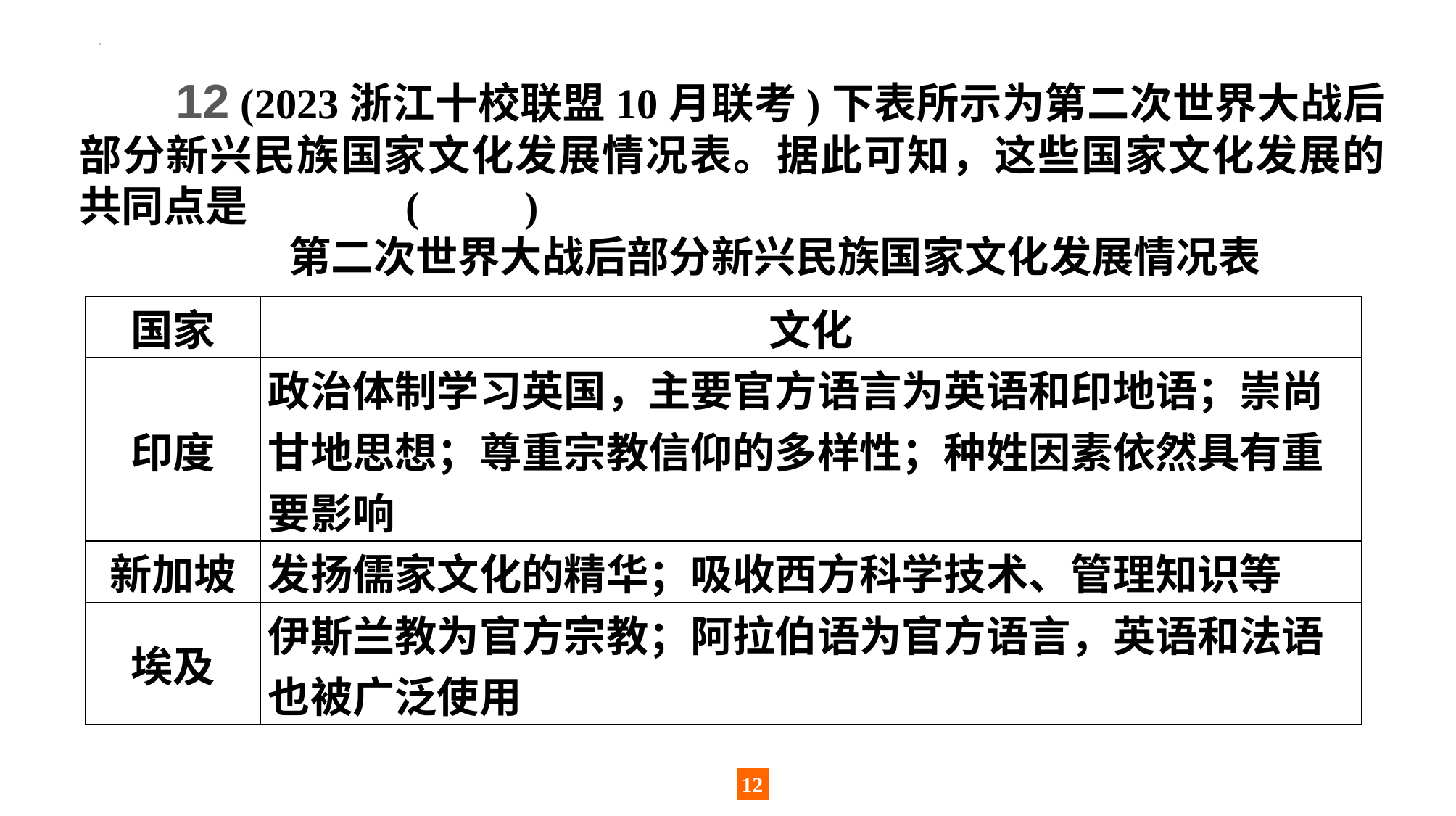

12 (2023浙江十校联盟10月联考)下表所示为第二次世界大战后部分新兴民族国家文化发展情况表。据此可知，这些国家文化发展的共同点是		(　　)
第二次世界大战后部分新兴民族国家文化发展情况表
| 国家 | 文化 |
| --- | --- |
| 印度 | 政治体制学习英国，主要官方语言为英语和印地语；崇尚甘地思想；尊重宗教信仰的多样性；种姓因素依然具有重要影响 |
| 新加坡 | 发扬儒家文化的精华；吸收西方科学技术、管理知识等 |
| 埃及 | 伊斯兰教为官方宗教；阿拉伯语为官方语言，英语和法语也被广泛使用 |
12